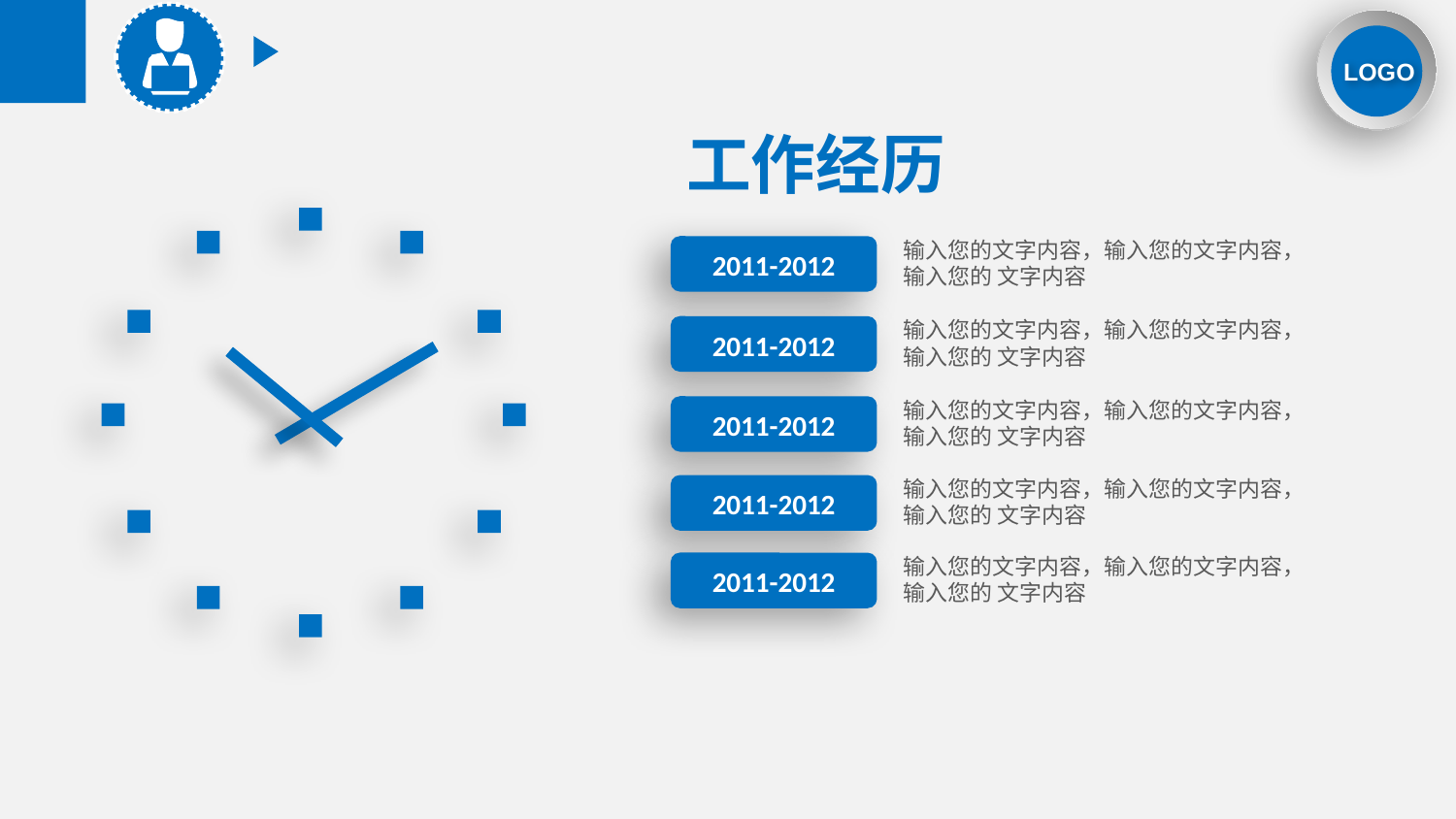

LOGO

工作经历

输入您的文字内容，输入您的文字内容，输入您的 文字内容

2011-2012
输入您的文字内容，输入您的文字内容，输入您的 文字内容

2011-2012
输入您的文字内容，输入您的文字内容，输入您的 文字内容

2011-2012
输入您的文字内容，输入您的文字内容，输入您的 文字内容

2011-2012
输入您的文字内容，输入您的文字内容，输入您的 文字内容

2011-2012